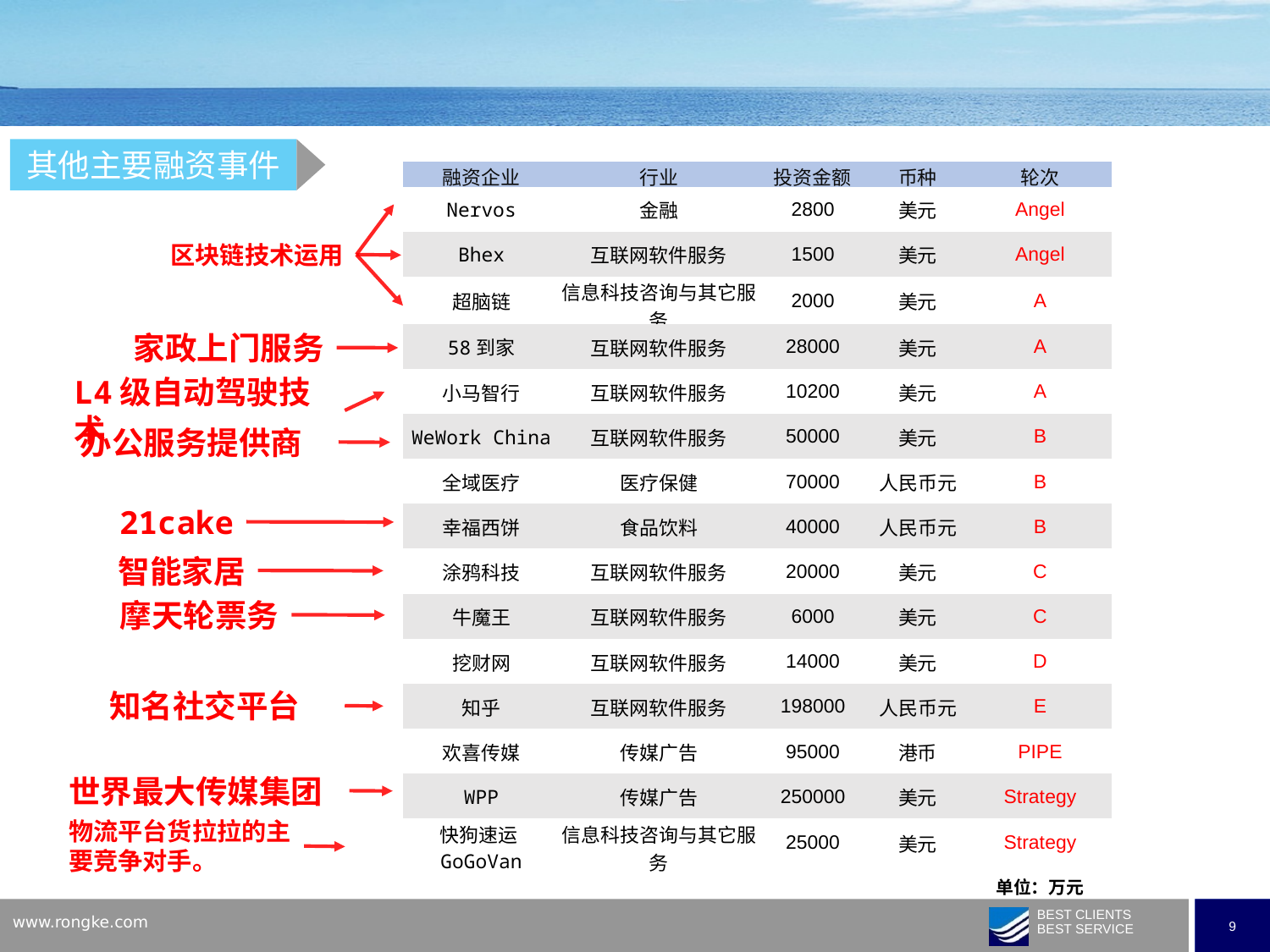

其他主要融资事件

| 融资企业 | 行业 | 投资金额 | 币种 | 轮次 |
| --- | --- | --- | --- | --- |
| Nervos | 金融 | 2800 | 美元 | Angel |
| Bhex | 互联网软件服务 | 1500 | 美元 | Angel |
| 超脑链 | 信息科技咨询与其它服务 | 2000 | 美元 | A |
| 58到家 | 互联网软件服务 | 28000 | 美元 | A |
| 小马智行 | 互联网软件服务 | 10200 | 美元 | A |
| WeWork China | 互联网软件服务 | 50000 | 美元 | B |
| 全域医疗 | 医疗保健 | 70000 | 人民币元 | B |
| 幸福西饼 | 食品饮料 | 40000 | 人民币元 | B |
| 涂鸦科技 | 互联网软件服务 | 20000 | 美元 | C |
| 牛魔王 | 互联网软件服务 | 6000 | 美元 | C |
| 挖财网 | 互联网软件服务 | 14000 | 美元 | D |
| 知乎 | 互联网软件服务 | 198000 | 人民币元 | E |
| 欢喜传媒 | 传媒广告 | 95000 | 港币 | PIPE |
| WPP | 传媒广告 | 250000 | 美元 | Strategy |
| 快狗速运GoGoVan | 信息科技咨询与其它服务 | 25000 | 美元 | Strategy |
|  |  |  |  | 单位：万元 |
区块链技术运用
家政上门服务
L4级自动驾驶技术
办公服务提供商
21cake
智能家居
摩天轮票务
知名社交平台
世界最大传媒集团
物流平台货拉拉的主要竞争对手。